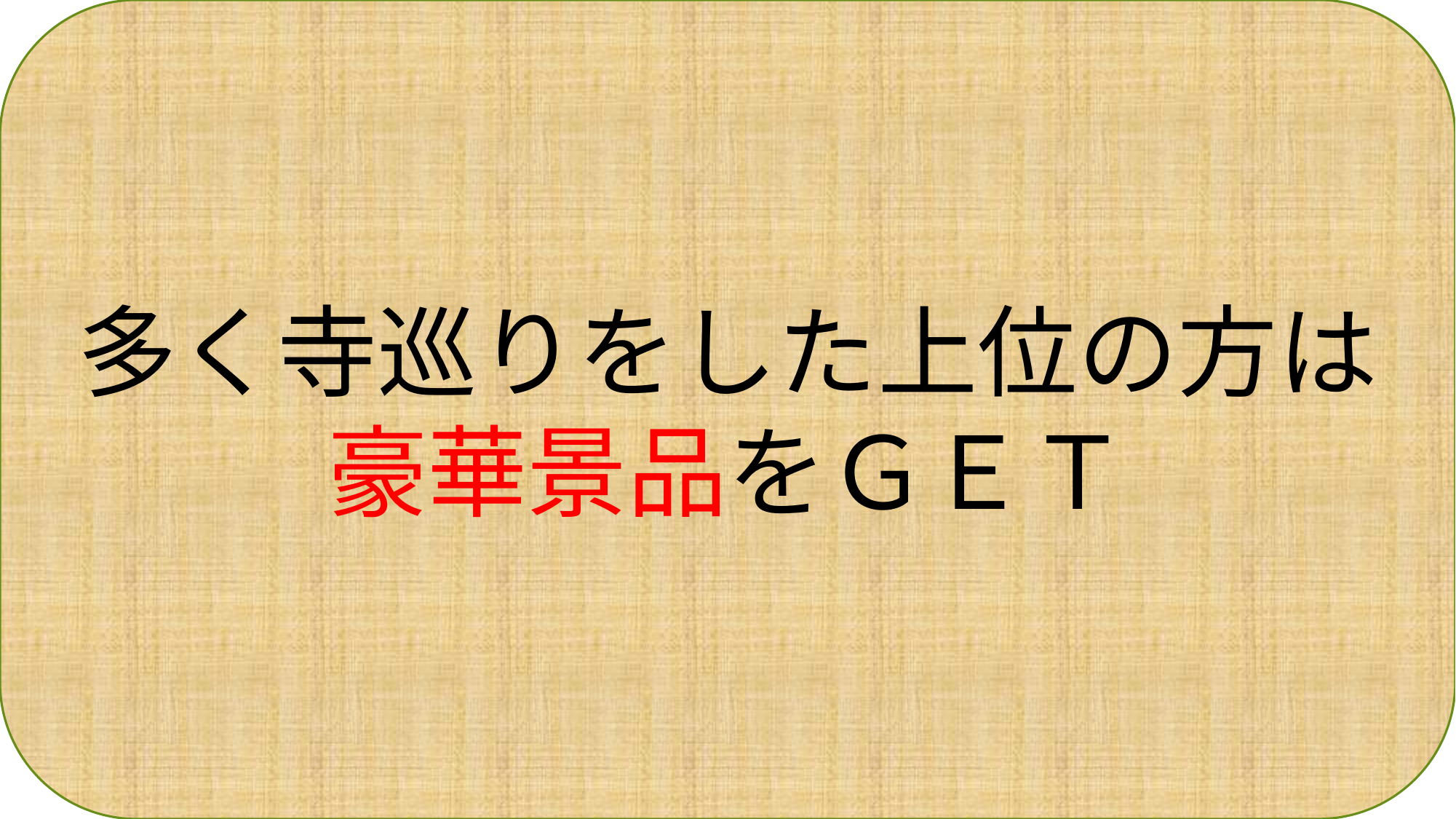

多く寺巡りをした上位の方は豪華景品をＧＥＴ
経済効果

スタンプラリー
寺巡り
寺離れ改善

宿泊体験